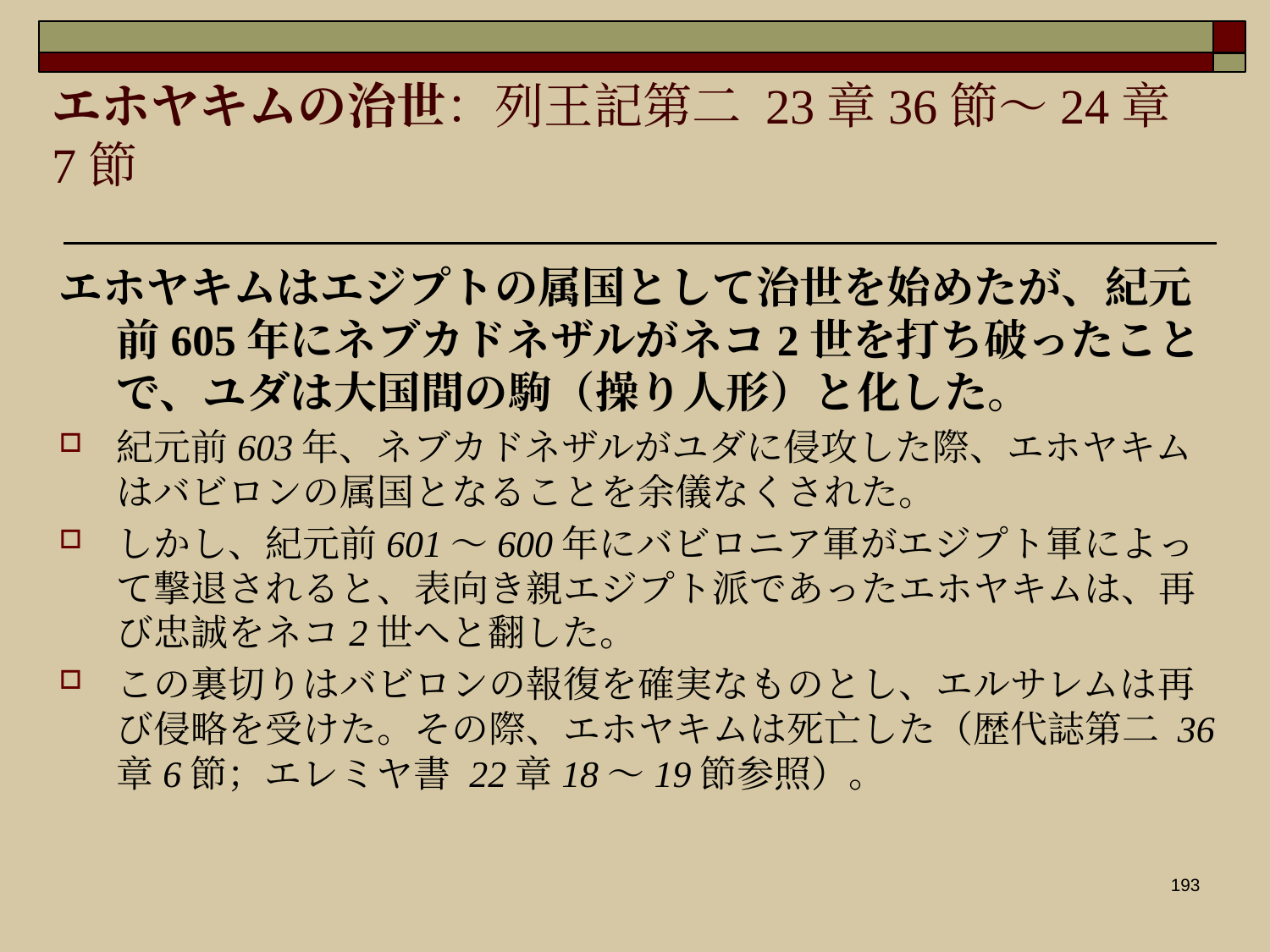

エホヤキムの治世：列王記第二 23章36節〜24章7節
エホヤキムはエジプトの属国として治世を始めたが、紀元前605年にネブカドネザルがネコ2世を打ち破ったことで、ユダは大国間の駒（操り人形）と化した。
紀元前603年、ネブカドネザルがユダに侵攻した際、エホヤキムはバビロンの属国となることを余儀なくされた。
しかし、紀元前601〜600年にバビロニア軍がエジプト軍によって撃退されると、表向き親エジプト派であったエホヤキムは、再び忠誠をネコ2世へと翻した。
この裏切りはバビロンの報復を確実なものとし、エルサレムは再び侵略を受けた。その際、エホヤキムは死亡した（歴代誌第二 36章6節；エレミヤ書 22章18〜19節参照）。
193